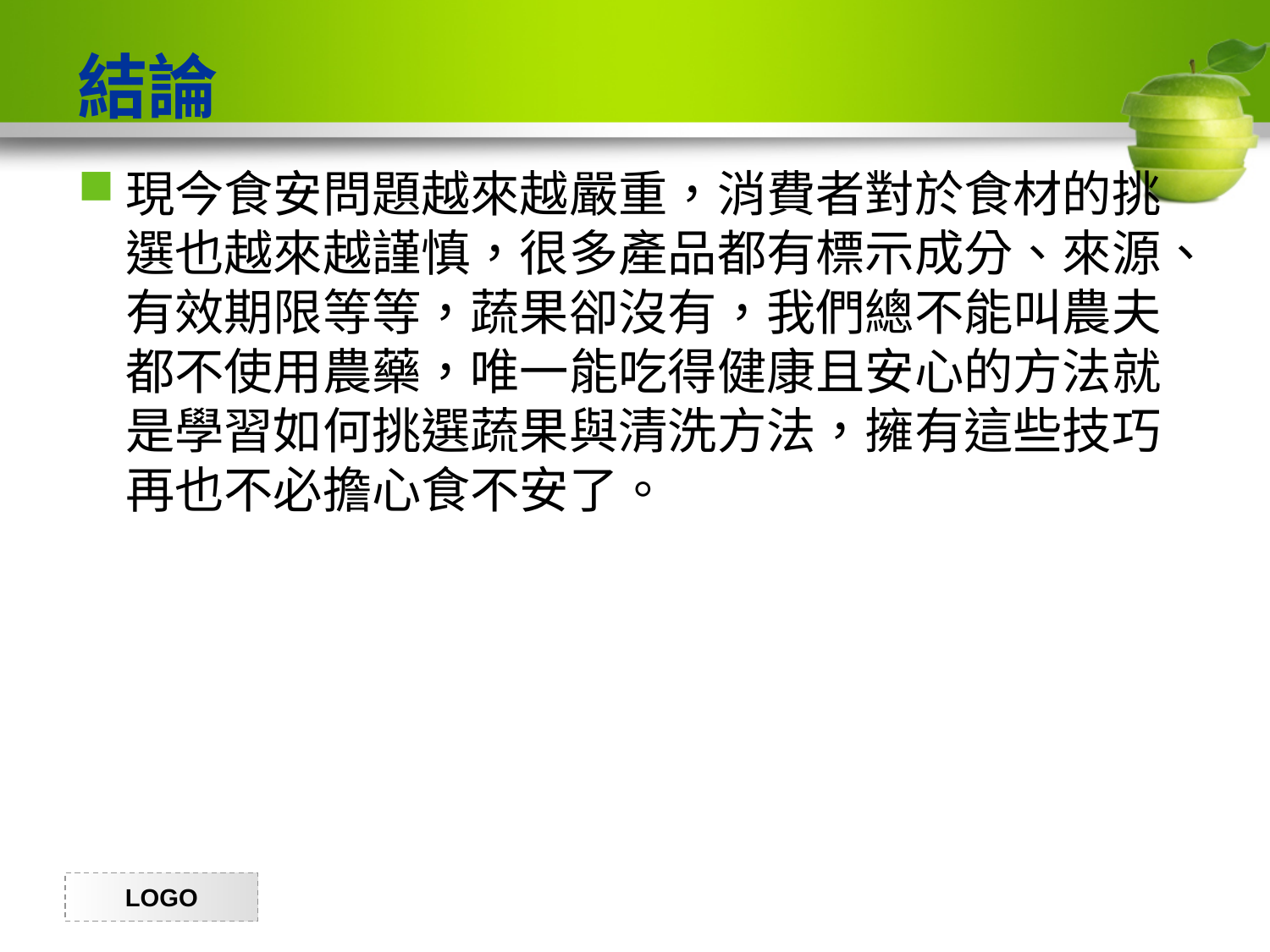

# 結論
現今食安問題越來越嚴重，消費者對於食材的挑選也越來越謹慎，很多產品都有標示成分、來源、有效期限等等，蔬果卻沒有，我們總不能叫農夫都不使用農藥，唯一能吃得健康且安心的方法就是學習如何挑選蔬果與清洗方法，擁有這些技巧再也不必擔心食不安了。